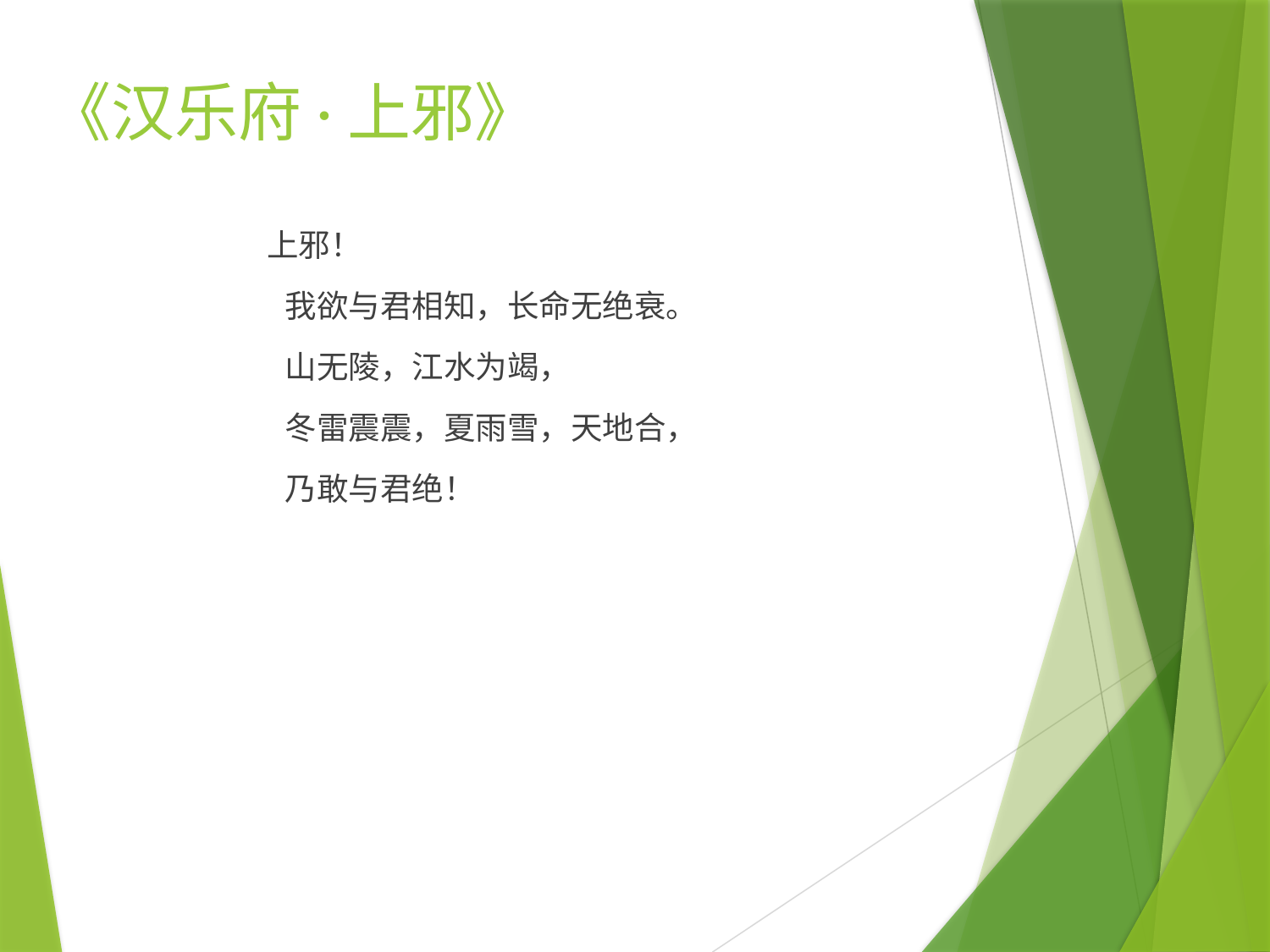

# 《汉乐府·上邪》
   上邪！
我欲与君相知，长命无绝衰。
山无陵，江水为竭，
冬雷震震，夏雨雪，天地合，
乃敢与君绝！